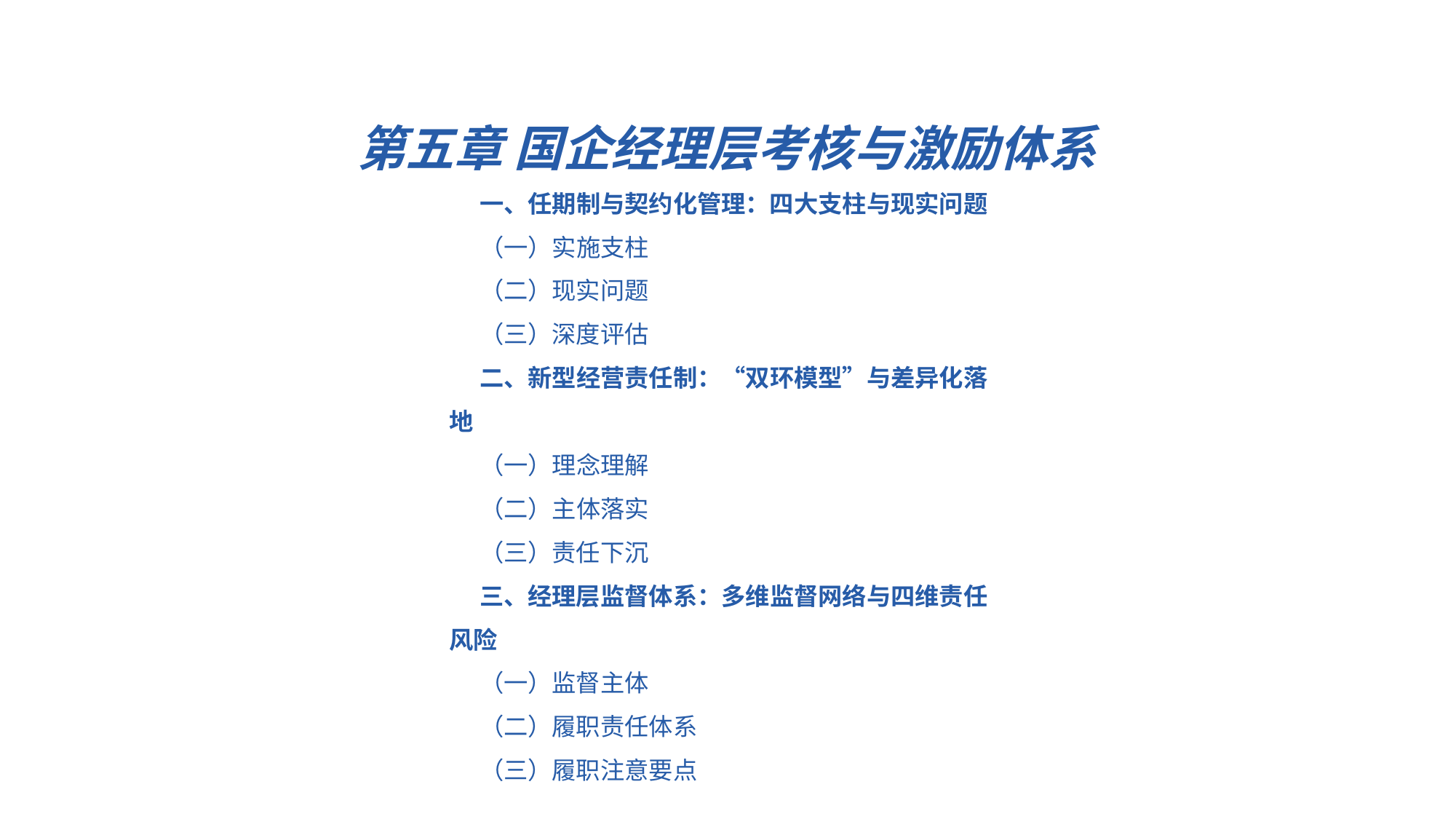

第五章 国企经理层考核与激励体系
一、任期制与契约化管理：四大支柱与现实问题
（一）实施支柱
（二）现实问题
（三）深度评估
二、新型经营责任制：“双环模型”与差异化落地
（一）理念理解
（二）主体落实
（三）责任下沉
三、经理层监督体系：多维监督网络与四维责任风险
（一）监督主体
（二）履职责任体系
（三）履职注意要点